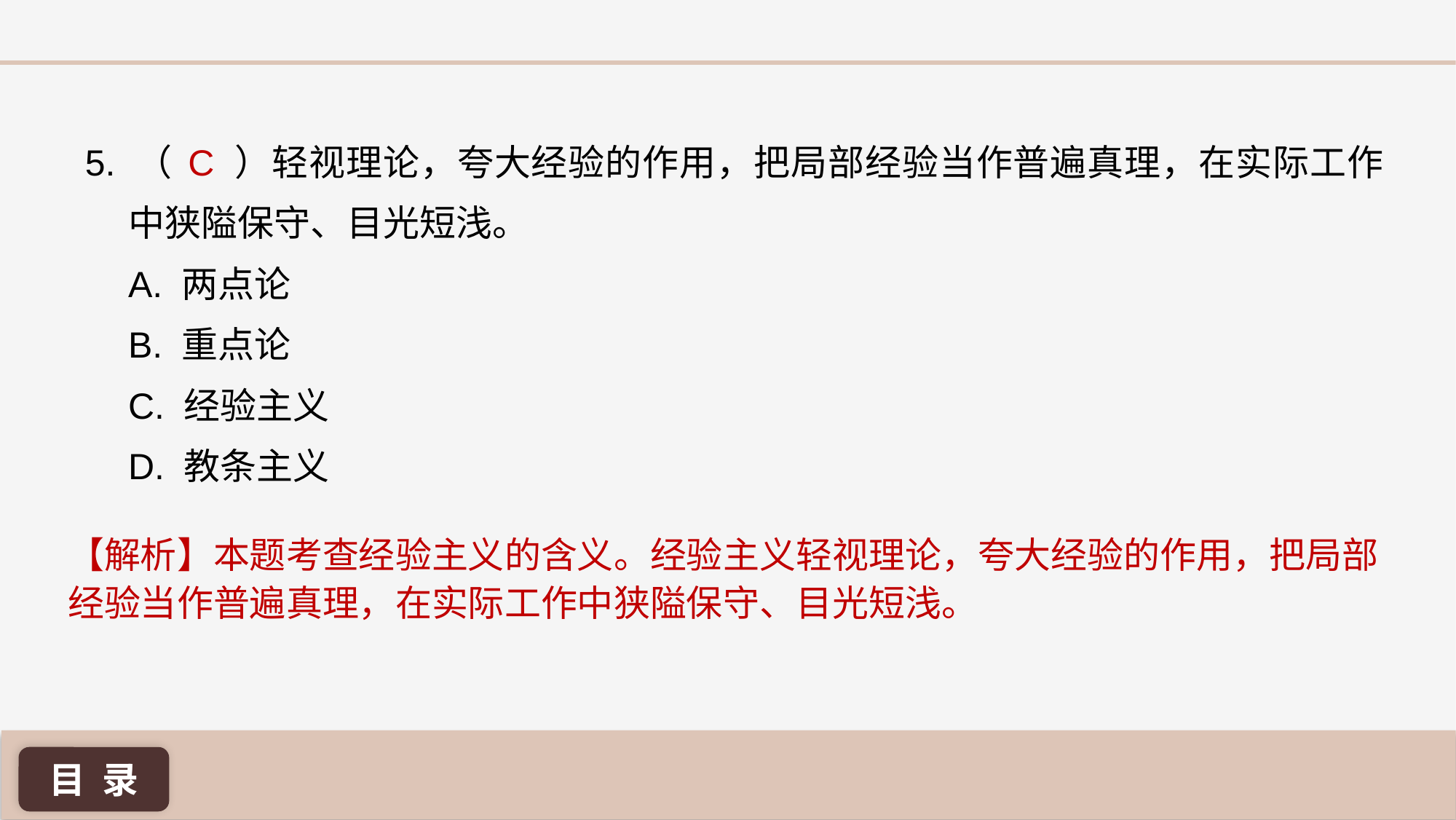

C
5. （       ）轻视理论，夸大经验的作用，把局部经验当作普遍真理，在实际工作中狭隘保守、目光短浅。
A. 两点论
B. 重点论
C. 经验主义
D. 教条主义
【解析】本题考查经验主义的含义。经验主义轻视理论，夸大经验的作用，把局部经验当作普遍真理，在实际工作中狭隘保守、目光短浅。